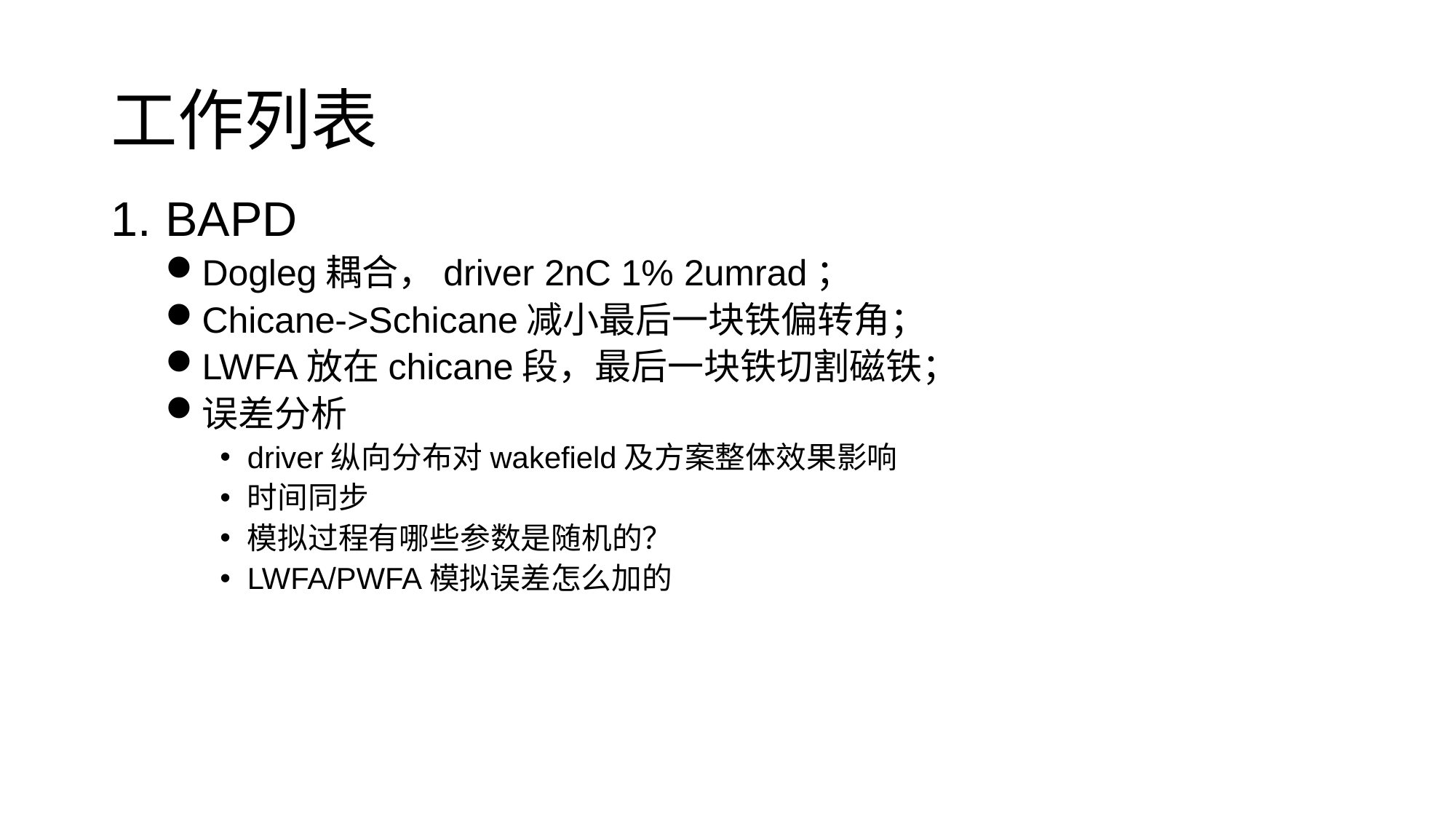

# 工作列表
BAPD
Dogleg耦合，driver 2nC 1% 2umrad；
Chicane->Schicane减小最后一块铁偏转角；
LWFA放在chicane段，最后一块铁切割磁铁；
误差分析
driver纵向分布对wakefield及方案整体效果影响
时间同步
模拟过程有哪些参数是随机的？
LWFA/PWFA模拟误差怎么加的